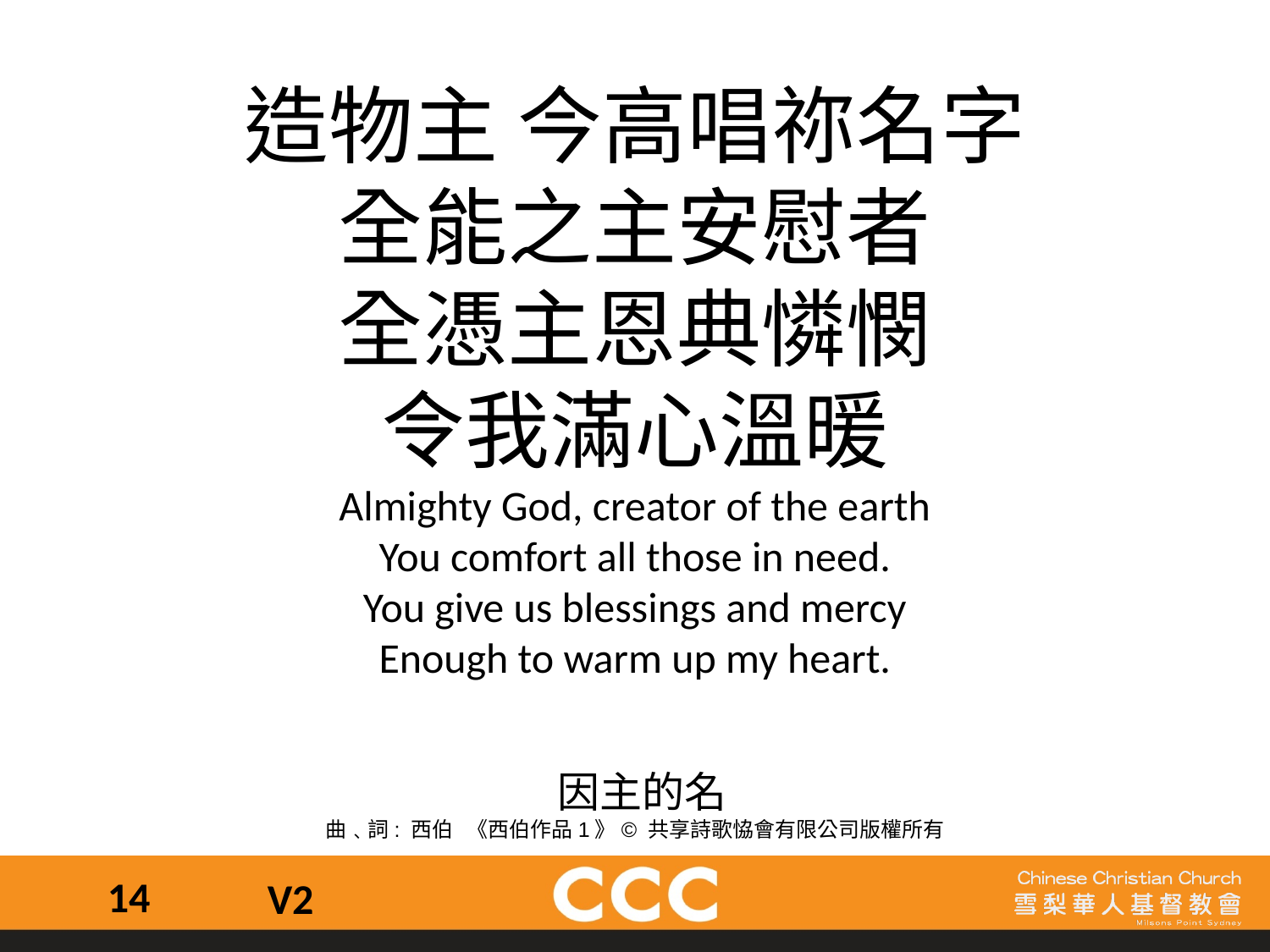

造物主 今高唱祢名字
全能之主安慰者
全憑主恩典憐憫
令我滿心溫暖
Almighty God, creator of the earth
You comfort all those in need.
You give us blessings and mercy
Enough to warm up my heart.
 因主的名
曲﹑詞: 西伯   《西伯作品1》© 共享詩歌恊會有限公司版權所有
14
V2